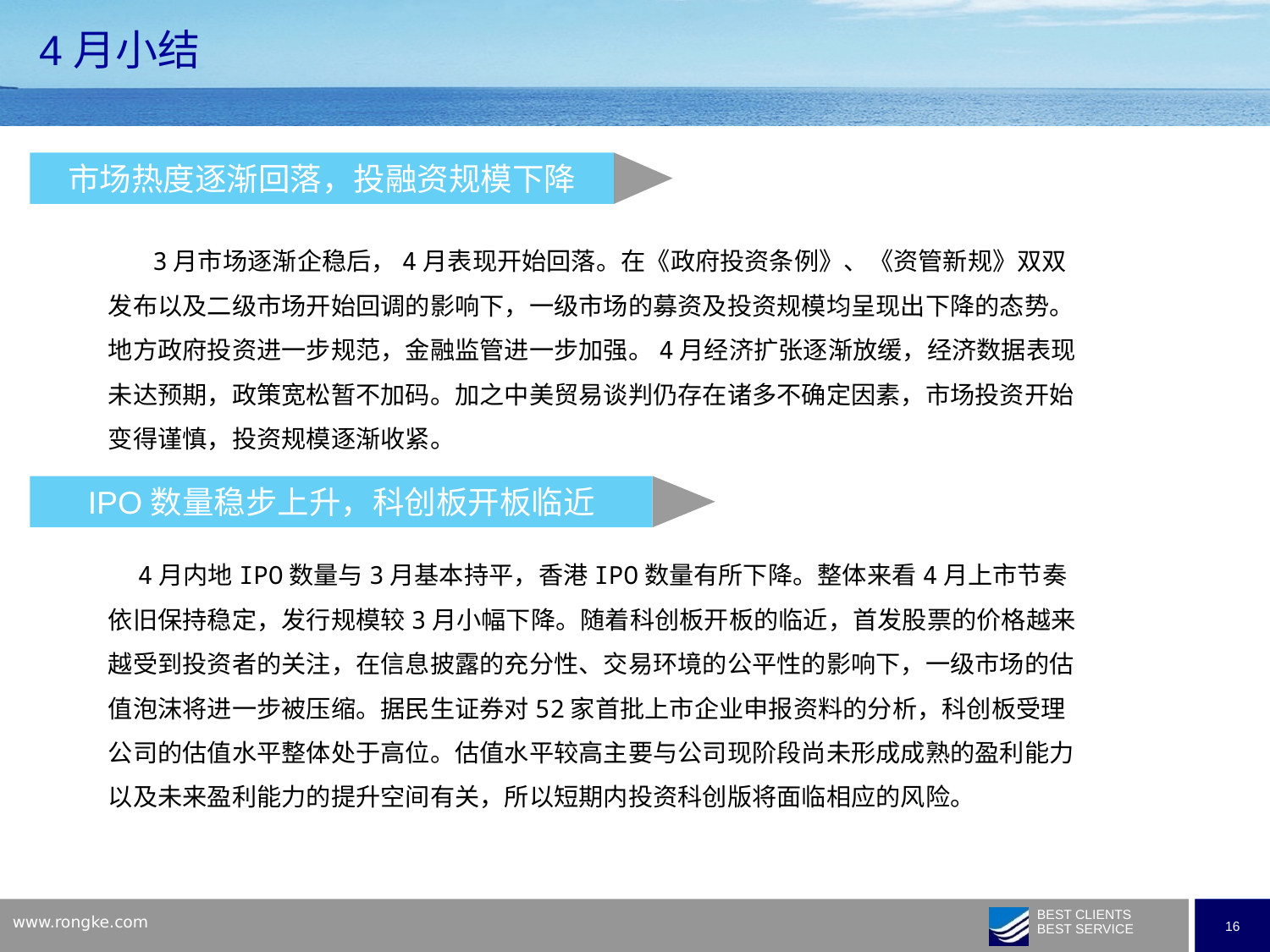

4月小结
市场热度逐渐回落，投融资规模下降

   3月市场逐渐企稳后，4月表现开始回落。在《政府投资条例》、《资管新规》双双发布以及二级市场开始回调的影响下，一级市场的募资及投资规模均呈现出下降的态势。地方政府投资进一步规范，金融监管进一步加强。4月经济扩张逐渐放缓，经济数据表现未达预期，政策宽松暂不加码。加之中美贸易谈判仍存在诸多不确定因素，市场投资开始变得谨慎，投资规模逐渐收紧。
IPO数量稳步上升，科创板开板临近

  4月内地IPO数量与3月基本持平，香港IPO数量有所下降。整体来看4月上市节奏依旧保持稳定，发行规模较3月小幅下降。随着科创板开板的临近，首发股票的价格越来越受到投资者的关注，在信息披露的充分性、交易环境的公平性的影响下，一级市场的估值泡沫将进一步被压缩。据民生证券对52家首批上市企业申报资料的分析，科创板受理公司的估值水平整体处于高位。估值水平较高主要与公司现阶段尚未形成成熟的盈利能力以及未来盈利能力的提升空间有关，所以短期内投资科创版将面临相应的风险。